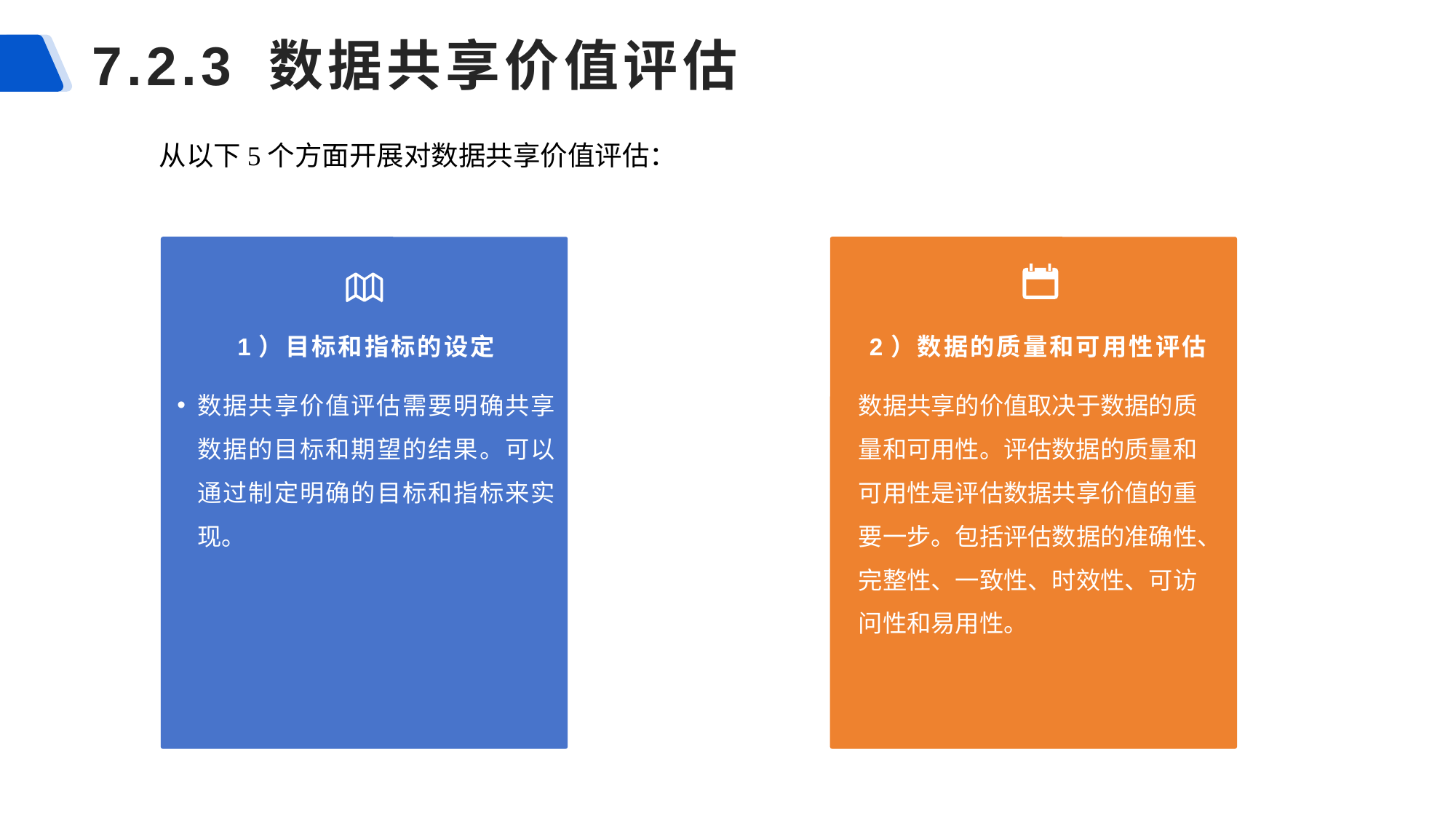

# 7.2.3 数据共享价值评估
从以下5个方面开展对数据共享价值评估：

1）目标和指标的设定
数据共享价值评估需要明确共享数据的目标和期望的结果。可以通过制定明确的目标和指标来实现。

2）数据的质量和可用性评估
数据共享的价值取决于数据的质量和可用性。评估数据的质量和可用性是评估数据共享价值的重要一步。包括评估数据的准确性、完整性、一致性、时效性、可访问性和易用性。